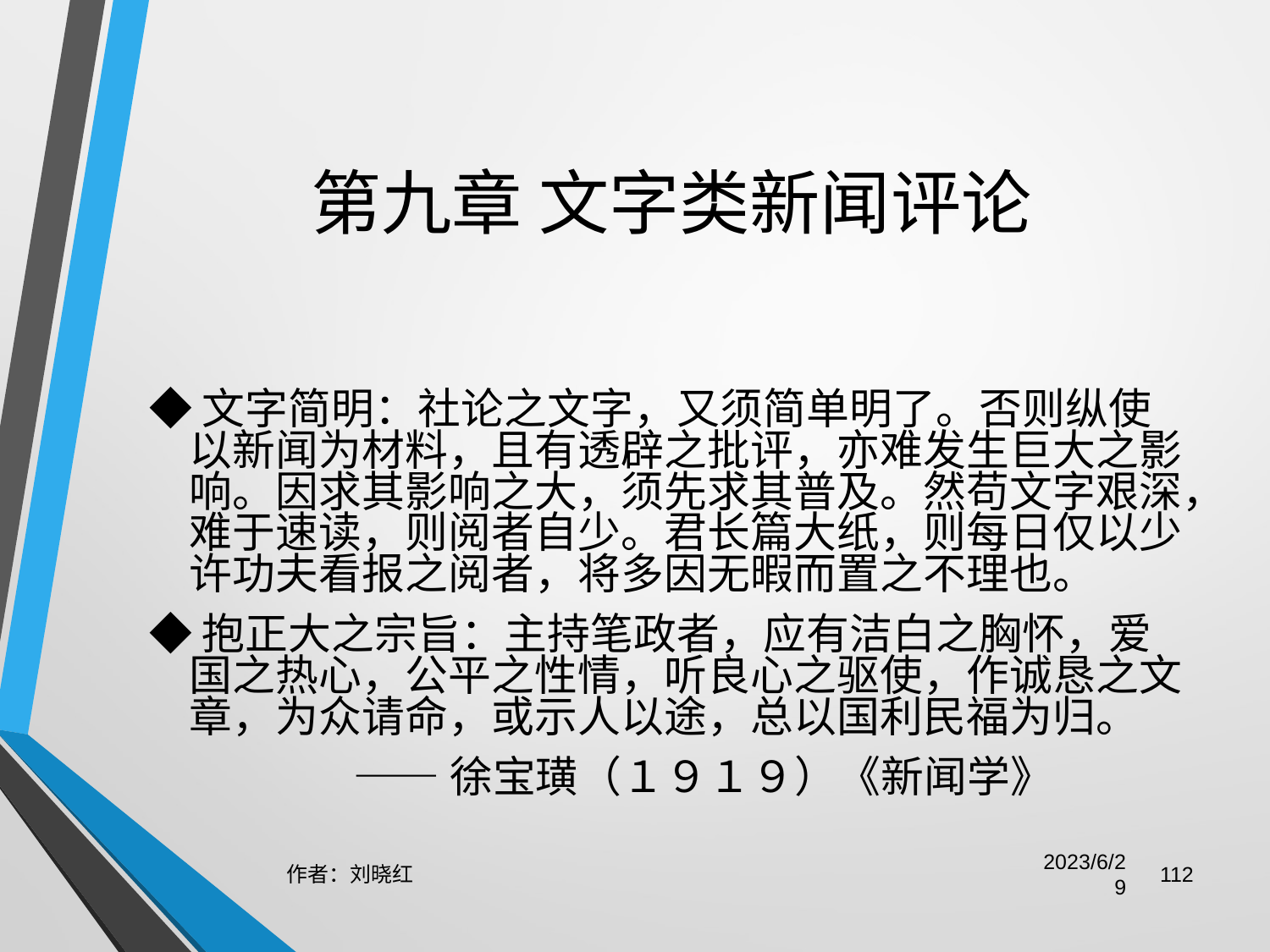

# 第九章 文字类新闻评论

◆文字简明：社论之文字，又须简单明了。否则纵使以新闻为材料，且有透辟之批评，亦难发生巨大之影响。因求其影响之大，须先求其普及。然苟文字艰深，难于速读，则阅者自少。君长篇大纸，则每日仅以少许功夫看报之阅者，将多因无暇而置之不理也。
◆抱正大之宗旨：主持笔政者，应有洁白之胸怀，爱国之热心，公平之性情，听良心之驱使，作诚恳之文章，为众请命，或示人以途，总以国利民福为归。
                     ——徐宝璜（１９１９）《新闻学》
作者：刘晓红
2023/6/29
112